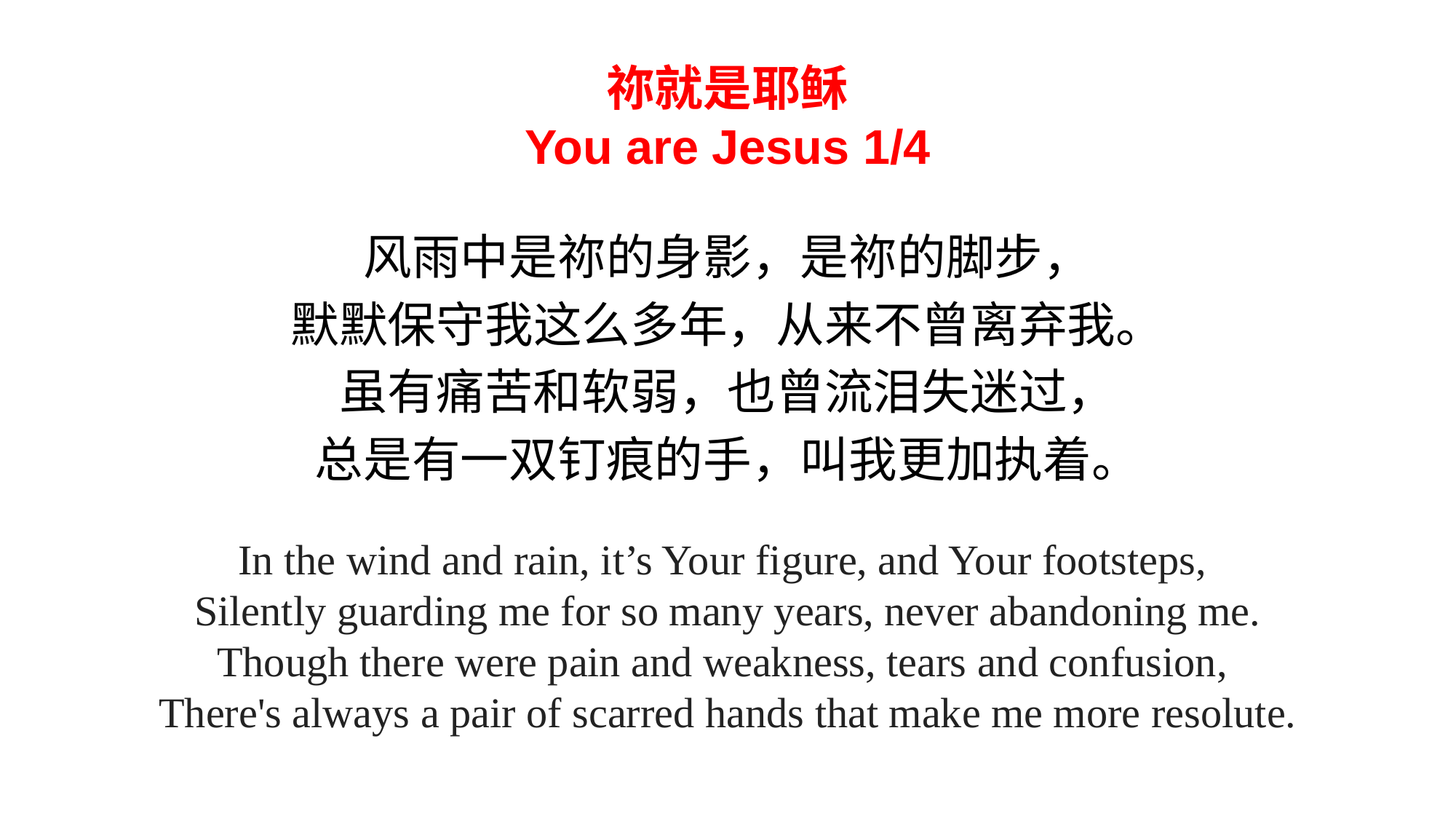

祢就是耶稣
You are Jesus 1/4
风雨中是祢的身影，是祢的脚步，
默默保守我这么多年，从来不曾离弃我。
虽有痛苦和软弱，也曾流泪失迷过，
总是有一双钉痕的手，叫我更加执着。

In the wind and rain, it’s Your figure, and Your footsteps,
Silently guarding me for so many years, never abandoning me. Though there were pain and weakness, tears and confusion,
There's always a pair of scarred hands that make me more resolute.